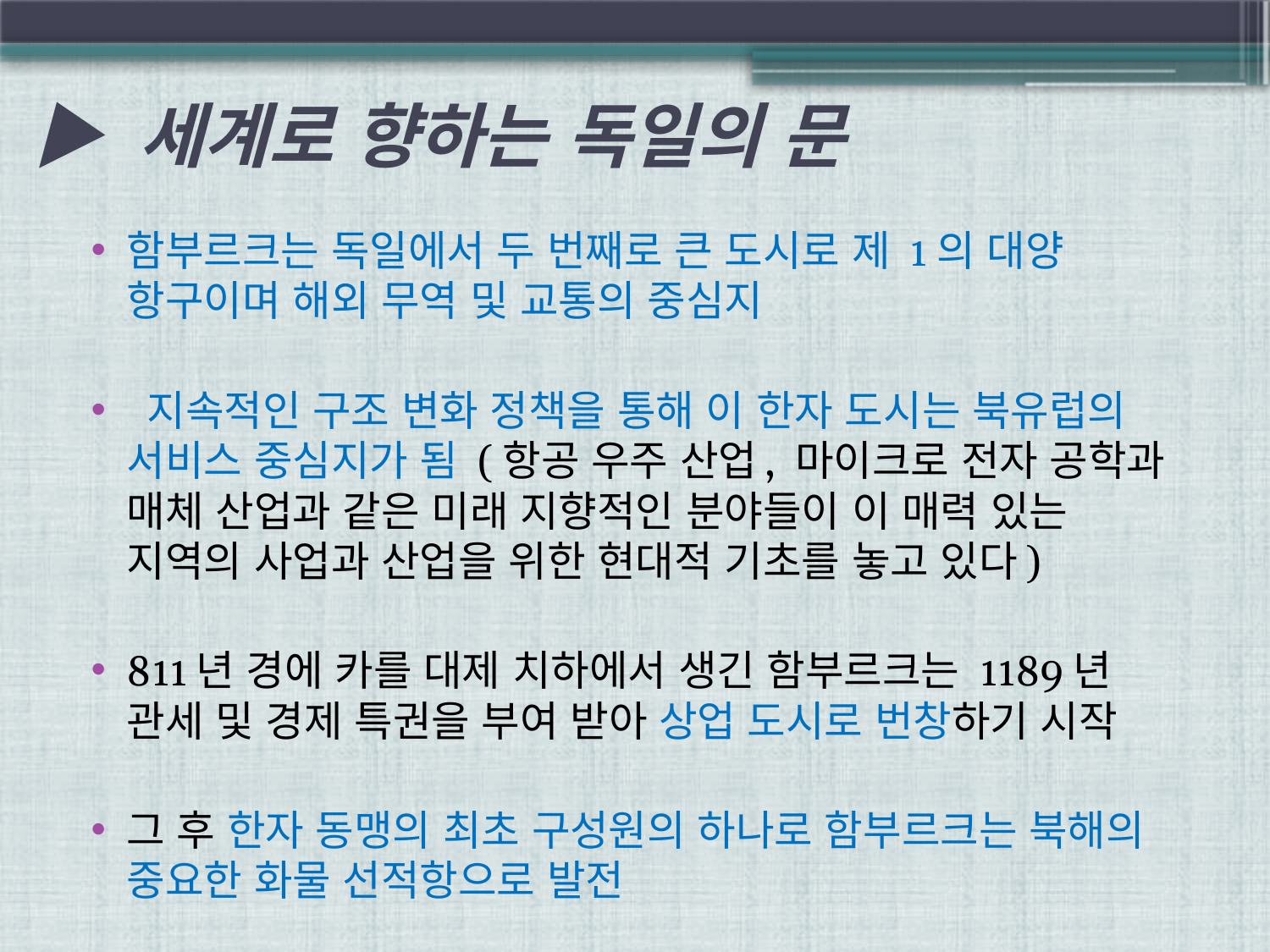

# ▶ 세계로 향하는 독일의 문
함부르크는 독일에서 두 번째로 큰 도시로 제 1의 대양 항구이며 해외 무역 및 교통의 중심지

 지속적인 구조 변화 정책을 통해 이 한자 도시는 북유럽의 서비스 중심지가 됨 (항공 우주 산업, 마이크로 전자 공학과 매체 산업과 같은 미래 지향적인 분야들이 이 매력 있는 지역의 사업과 산업을 위한 현대적 기초를 놓고 있다)

811년 경에 카를 대제 치하에서 생긴 함부르크는 1189년 관세 및 경제 특권을 부여 받아 상업 도시로 번창하기 시작

그 후 한자 동맹의 최초 구성원의 하나로 함부르크는 북해의 중요한 화물 선적항으로 발전